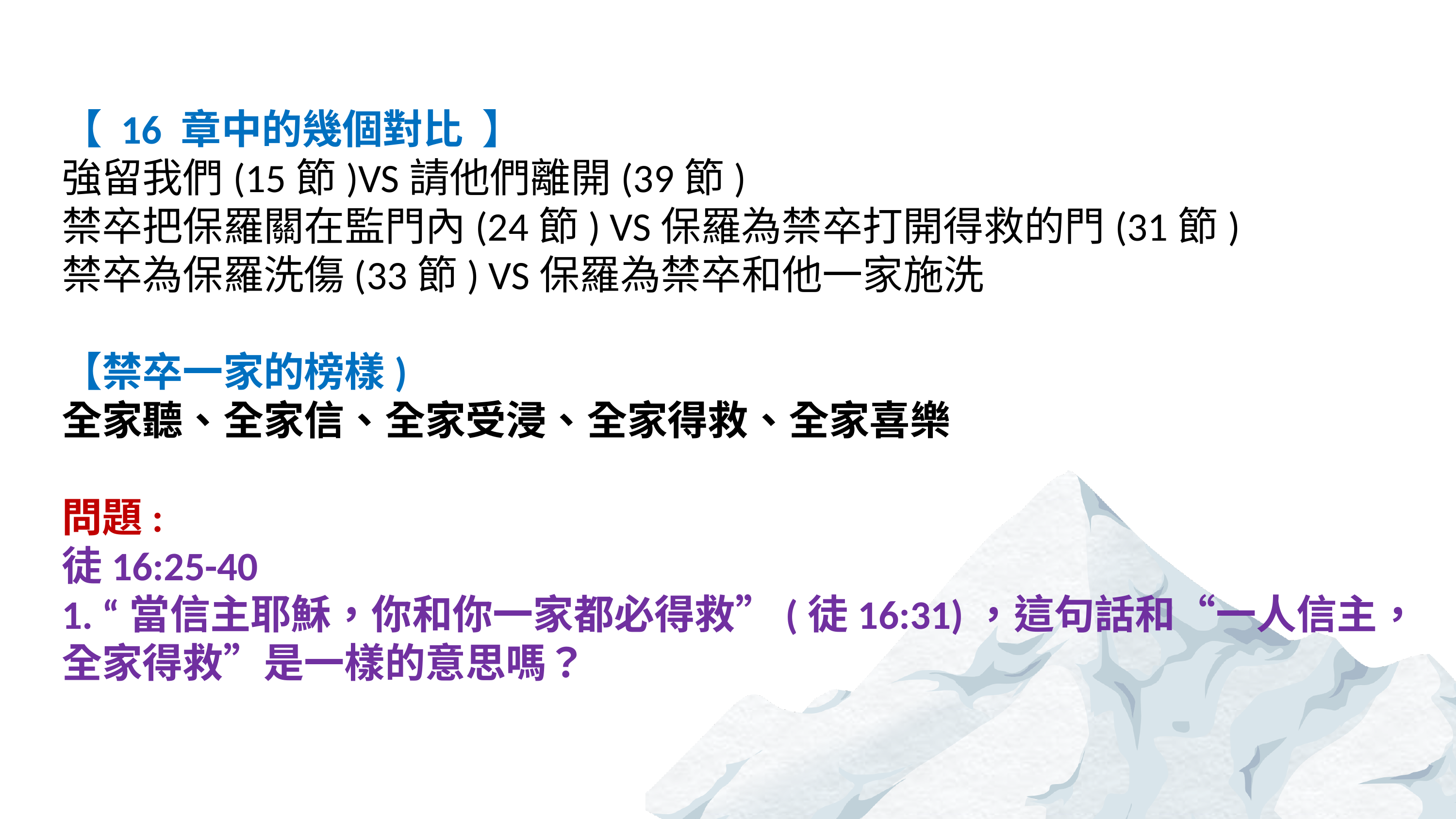

【 16 章中的幾個對比  】
強留我們(15節)VS請他們離開(39節)
禁卒把保羅關在監門內(24節) VS保羅為禁卒打開得救的門(31節)
禁卒為保羅洗傷(33節) VS保羅為禁卒和他一家施洗

【禁卒一家的榜樣)
全家聽、全家信、全家受浸、全家得救、全家喜樂

問題:
徒16:25-40
1. “當信主耶穌，你和你一家都必得救”(徒16:31)，這句話和“一人信主，全家得救”是一樣的意思嗎？